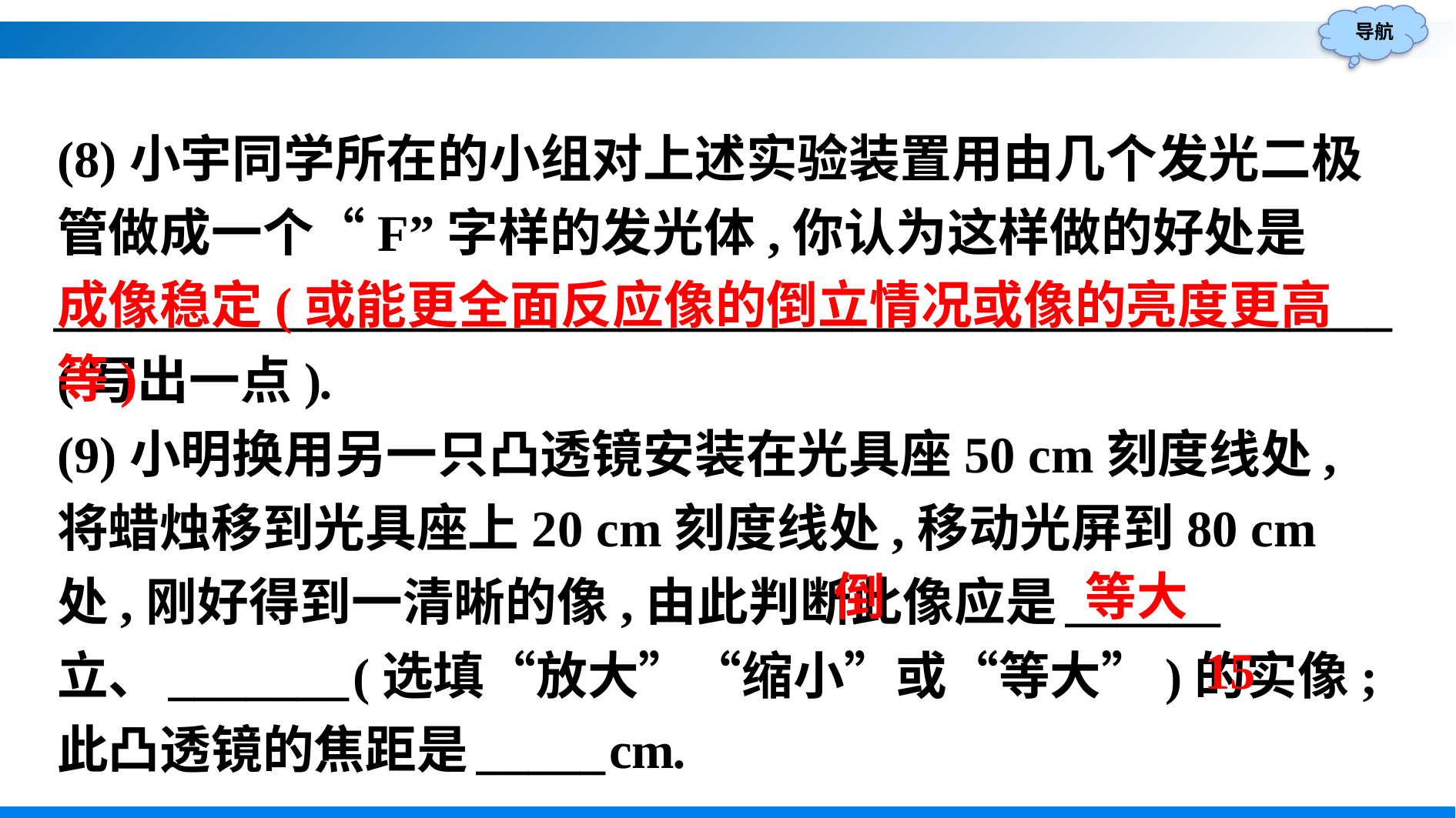

(8)小宇同学所在的小组对上述实验装置用由几个发光二极管做成一个“F”字样的发光体,你认为这样做的好处是____________________________________________________(写出一点).
(9)小明换用另一只凸透镜安装在光具座50 cm刻度线处,将蜡烛移到光具座上20 cm刻度线处,移动光屏到80 cm处,刚好得到一清晰的像,由此判断此像应是______立、_______(选填“放大”“缩小”或“等大”)的实像;此凸透镜的焦距是_____cm.
成像稳定(或能更全面反应像的倒立情况或像的亮度更高等)
等大
倒
15